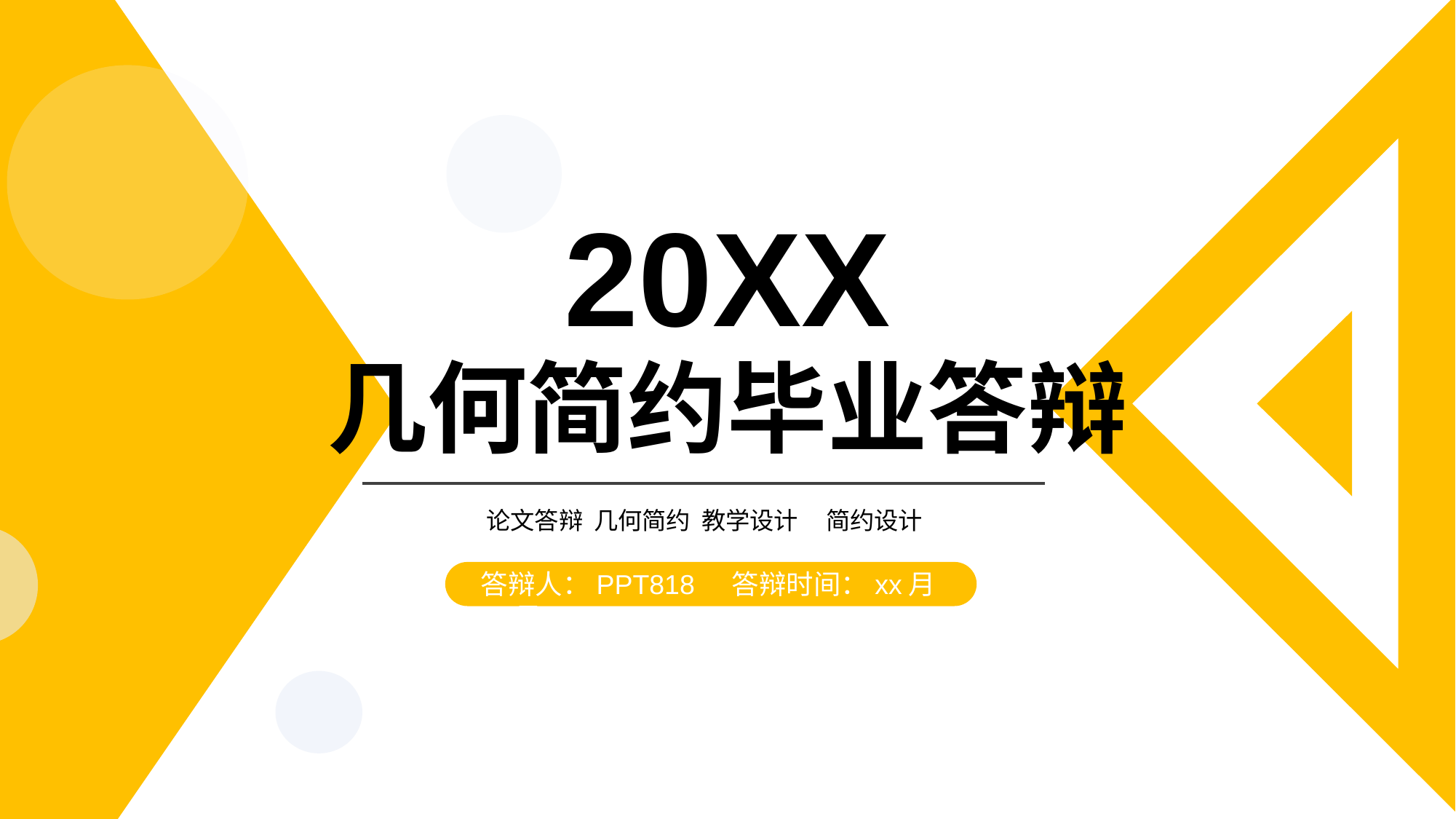

20XX

几何简约毕业答辩

论文答辩  几何简约  教学设计
简约设计

答辩人：PPT818    答辩时间：xx月xx日